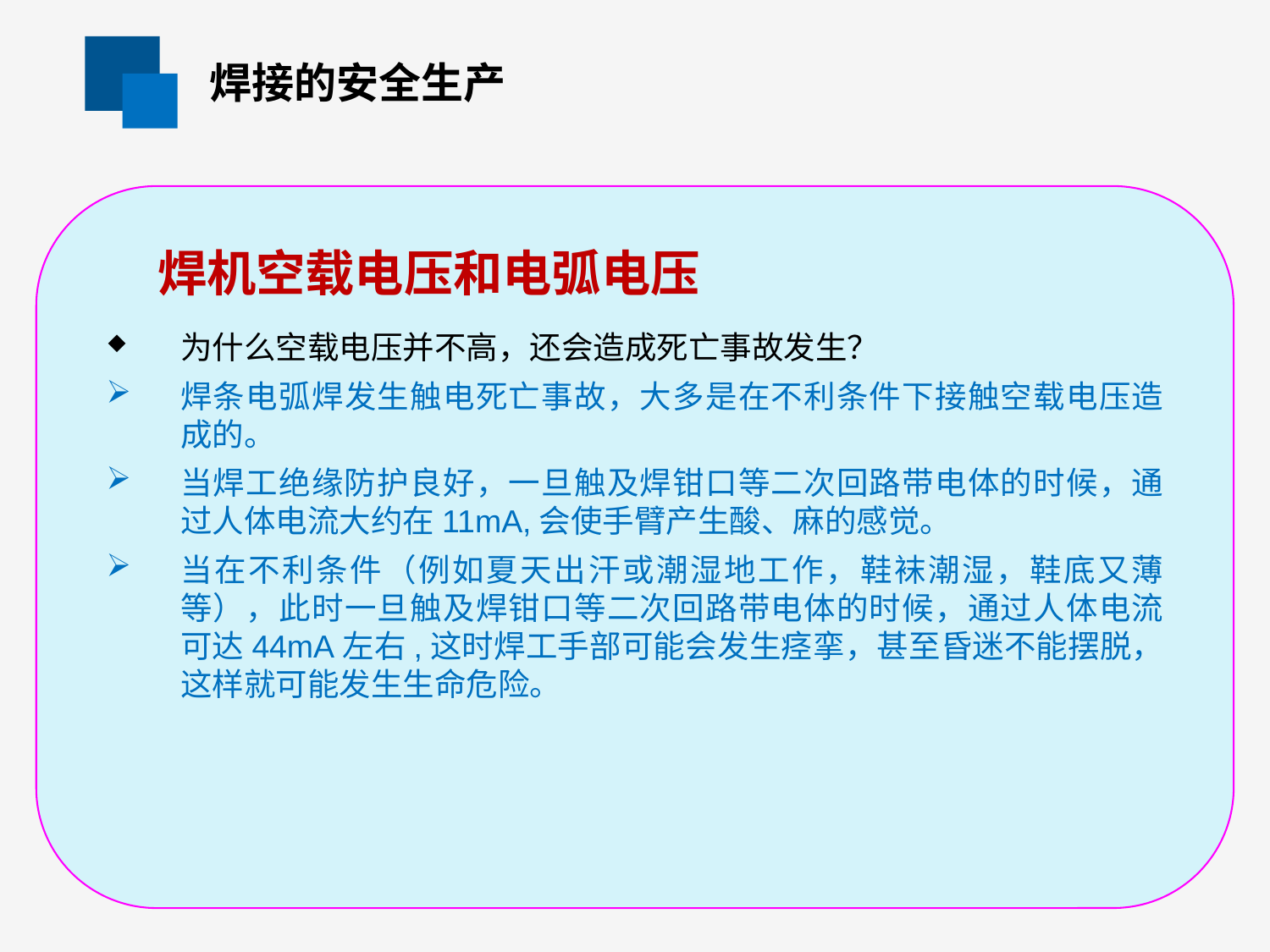

焊接的安全生产
为什么空载电压并不高，还会造成死亡事故发生？
焊条电弧焊发生触电死亡事故，大多是在不利条件下接触空载电压造成的。
当焊工绝缘防护良好，一旦触及焊钳口等二次回路带电体的时候，通过人体电流大约在11mA,会使手臂产生酸、麻的感觉。
当在不利条件（例如夏天出汗或潮湿地工作，鞋袜潮湿，鞋底又薄等），此时一旦触及焊钳口等二次回路带电体的时候，通过人体电流可达44mA左右,这时焊工手部可能会发生痉挛，甚至昏迷不能摆脱，这样就可能发生生命危险。

焊机空载电压和电弧电压